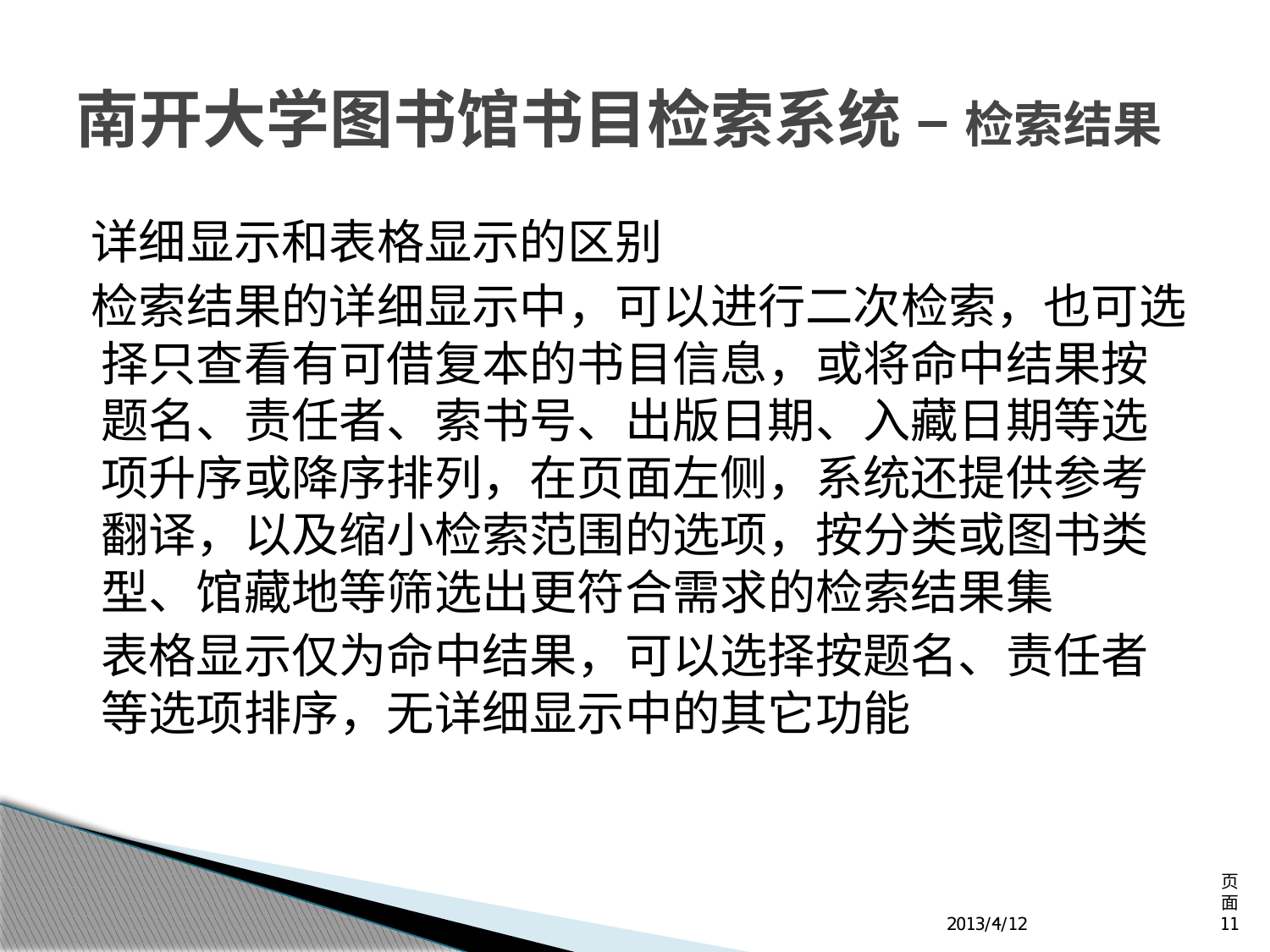

# 南开大学图书馆书目检索系统 – 检索结果
详细显示和表格显示的区别
检索结果的详细显示中，可以进行二次检索，也可选择只查看有可借复本的书目信息，或将命中结果按题名、责任者、索书号、出版日期、入藏日期等选项升序或降序排列，在页面左侧，系统还提供参考翻译，以及缩小检索范围的选项，按分类或图书类型、馆藏地等筛选出更符合需求的检索结果集
表格显示仅为命中结果，可以选择按题名、责任者等选项排序，无详细显示中的其它功能
2013/4/12
页面 11